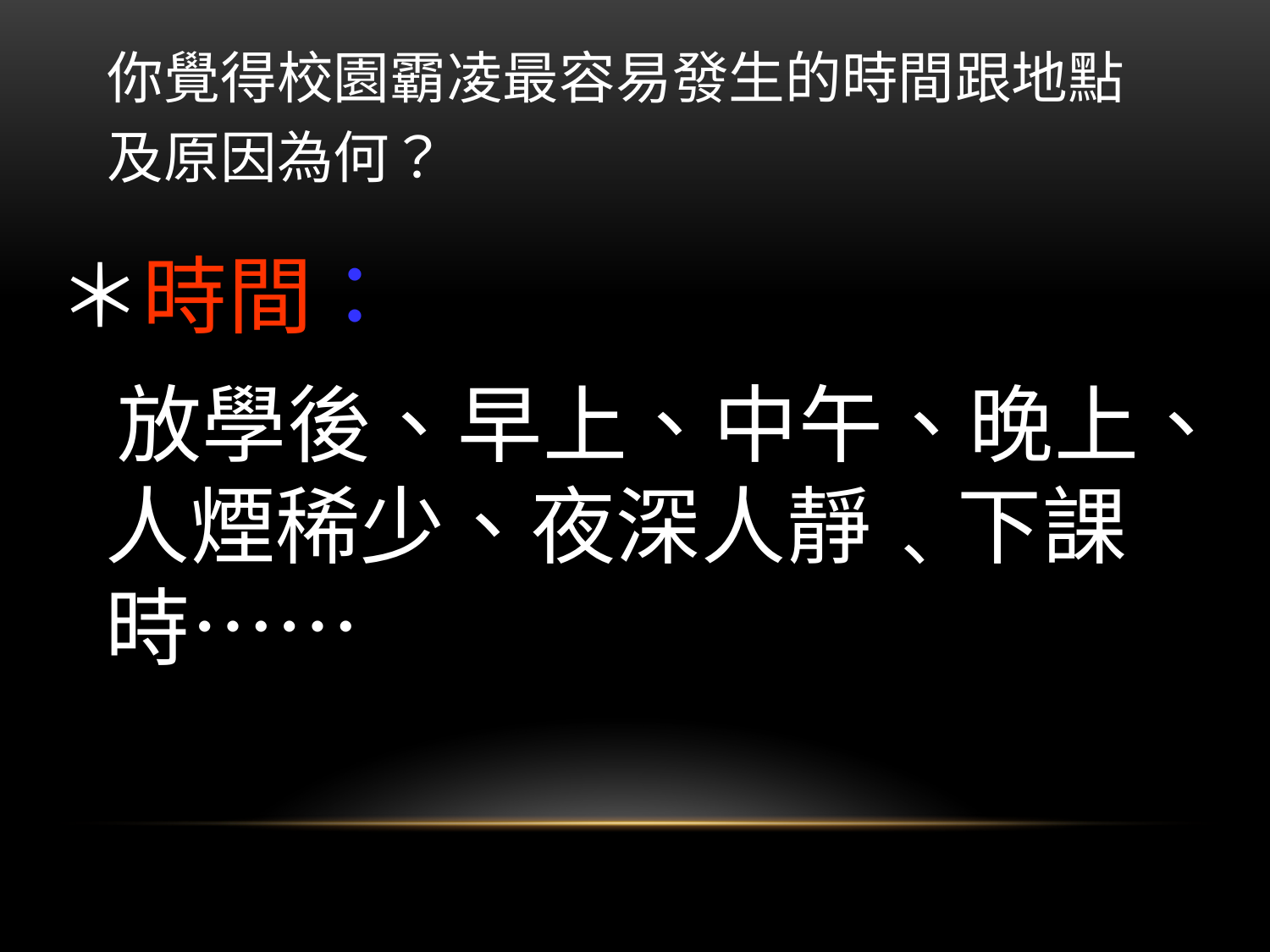

你覺得校園霸凌最容易發生的時間跟地點
及原因為何？
＊時間：
  放學後、早上、中午、晚上、人煙稀少、夜深人靜﹑下課時……